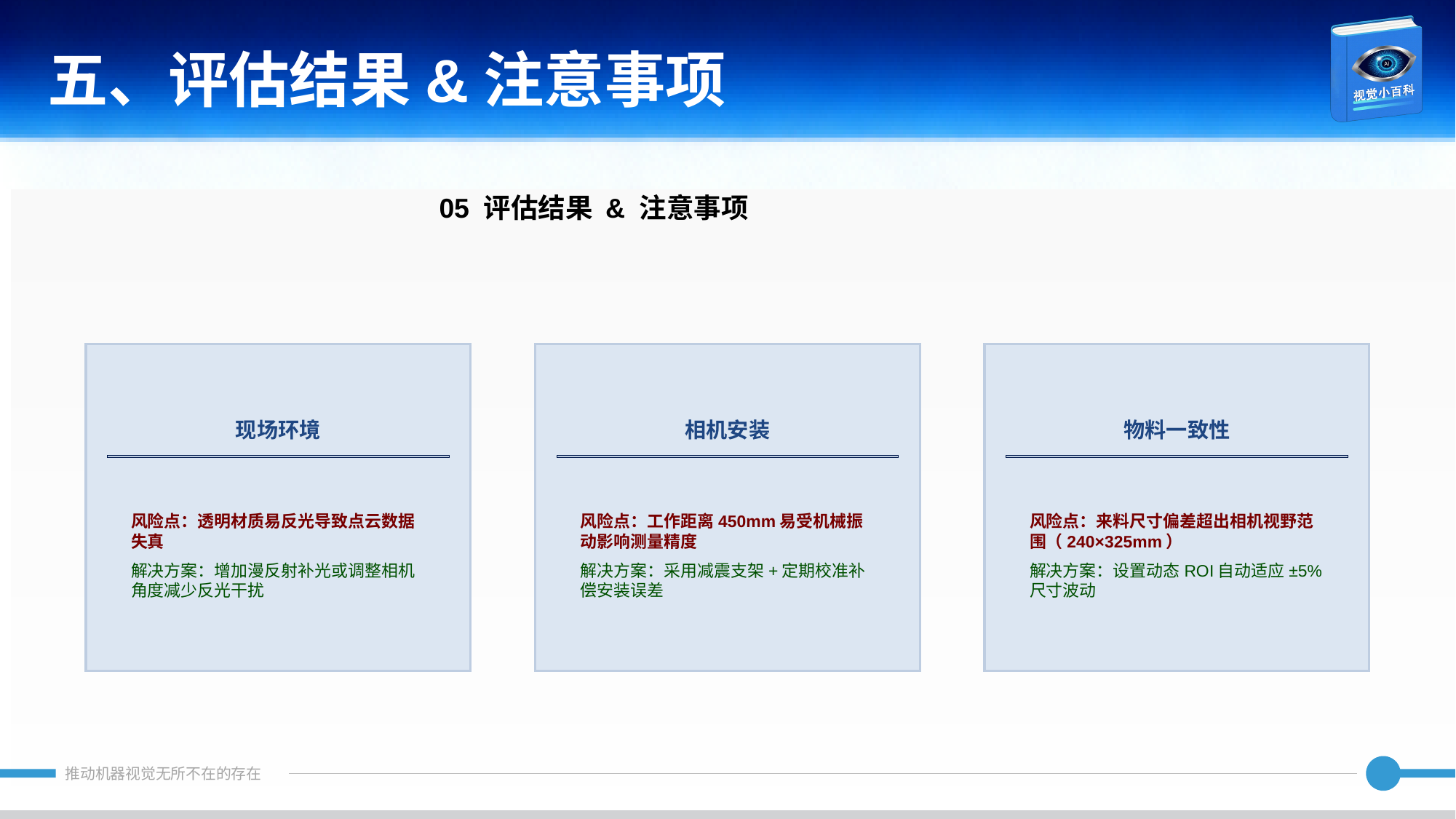

五、评估结果&注意事项

05 评估结果 & 注意事项

现场环境

相机安装

物料一致性

风险点：透明材质易反光导致点云数据失真
解决方案：增加漫反射补光或调整相机角度减少反光干扰

风险点：工作距离450mm易受机械振动影响测量精度
解决方案：采用减震支架+定期校准补偿安装误差

风险点：来料尺寸偏差超出相机视野范围（240×325mm）
解决方案：设置动态ROI自动适应±5%尺寸波动
10